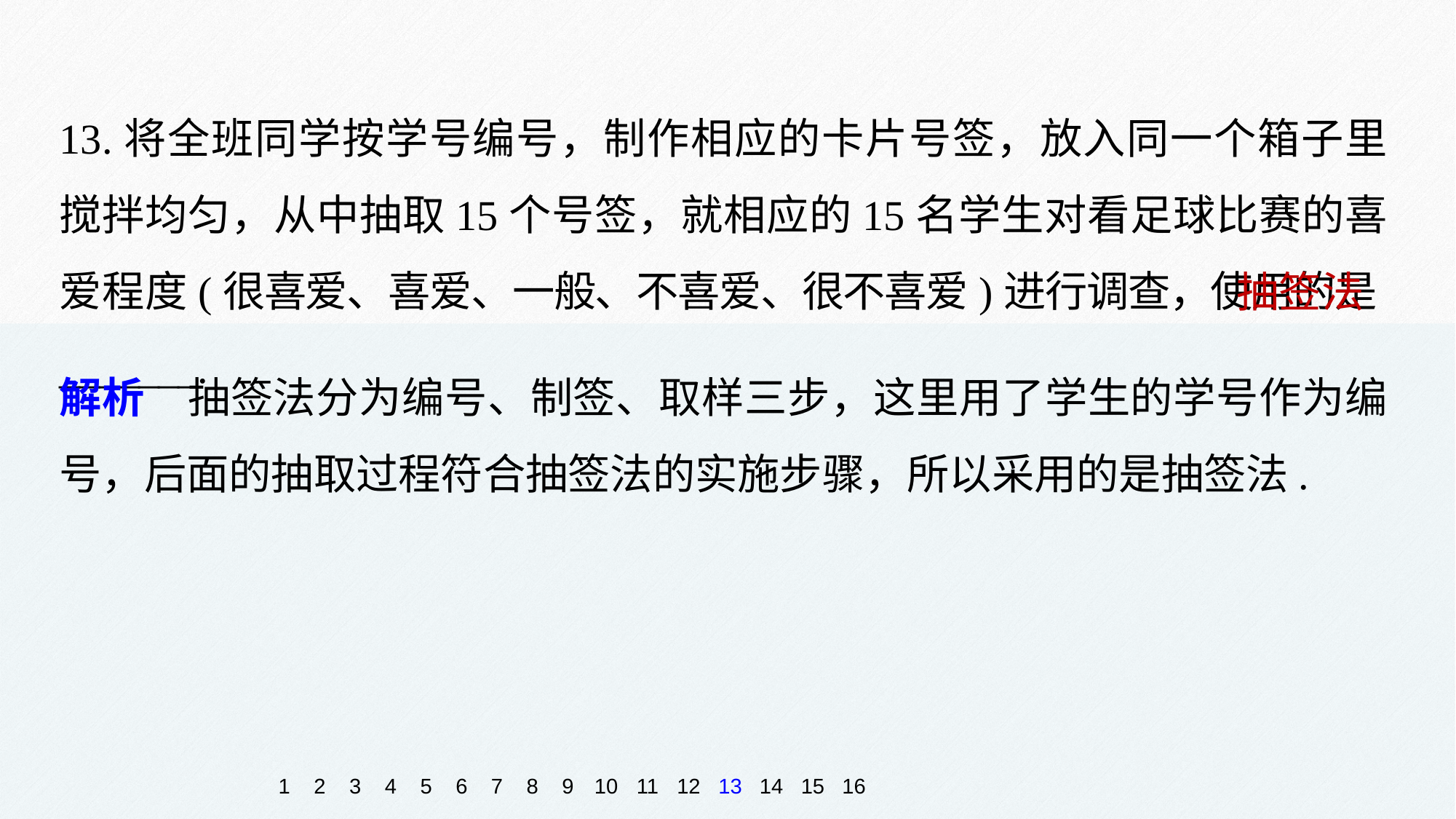

13.将全班同学按学号编号，制作相应的卡片号签，放入同一个箱子里搅拌均匀，从中抽取15个号签，就相应的15名学生对看足球比赛的喜爱程度(很喜爱、喜爱、一般、不喜爱、很不喜爱)进行调查，使用的是_______.
抽签法
解析　抽签法分为编号、制签、取样三步，这里用了学生的学号作为编号，后面的抽取过程符合抽签法的实施步骤，所以采用的是抽签法.
1
2
3
4
5
6
7
8
9
10
11
12
13
14
15
16